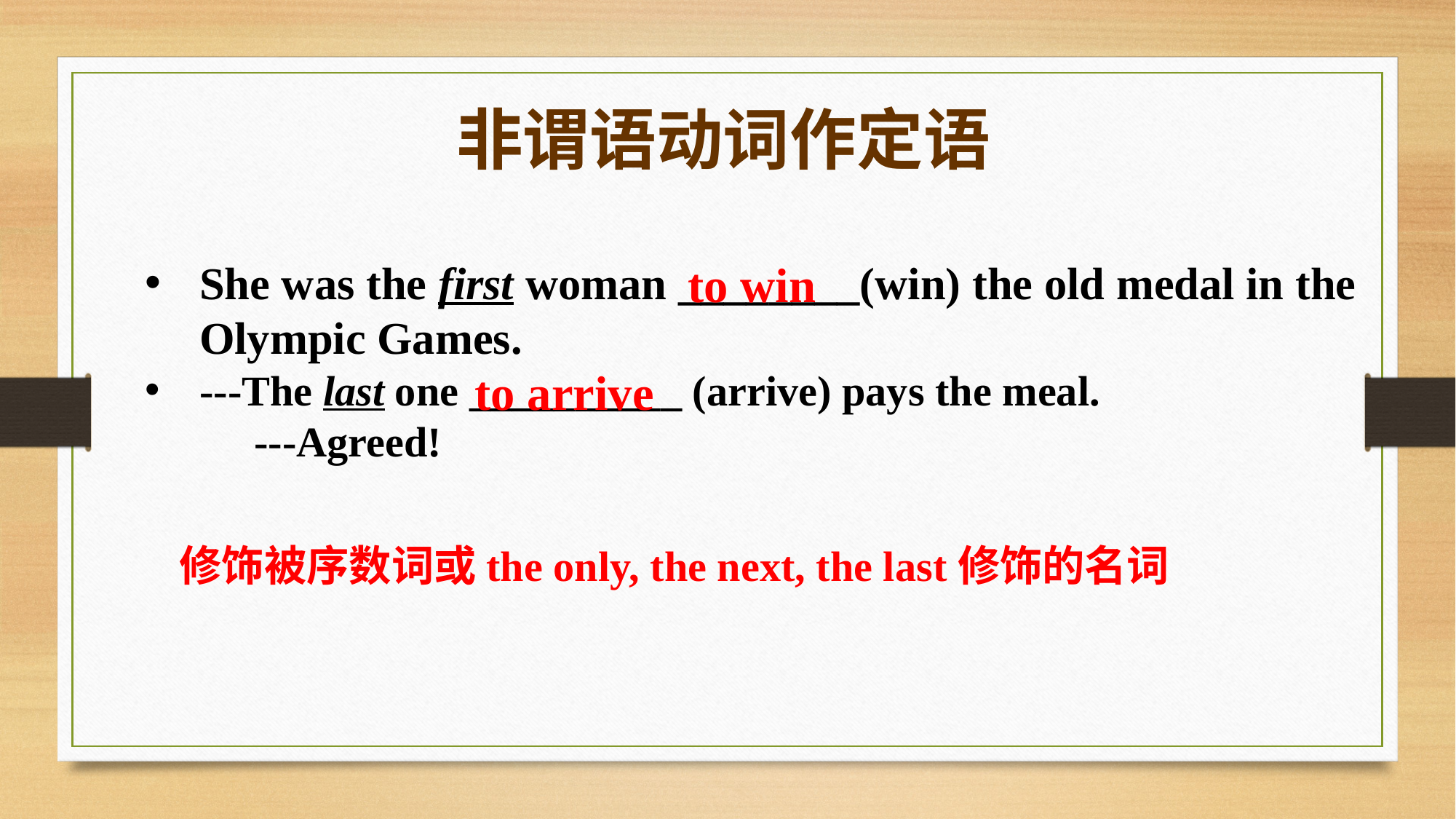

非谓语动词作定语
She was the first woman ________(win) the old medal in the Olympic Games.
---The last one __________ (arrive) pays the meal.
	---Agreed!
to win
to arrive
修饰被序数词或the only, the next, the last修饰的名词